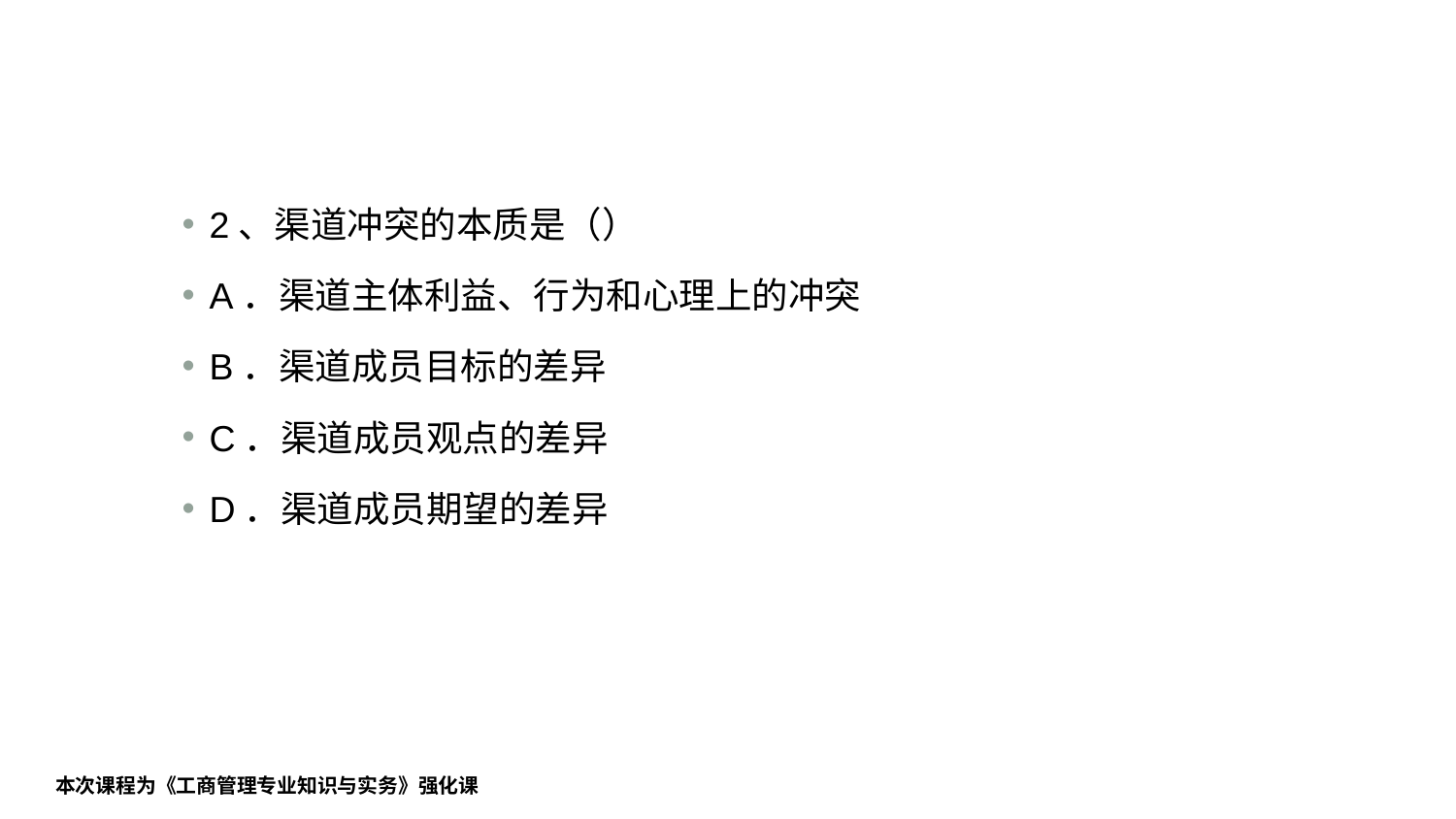

#
2、渠道冲突的本质是（）
A．渠道主体利益、行为和心理上的冲突
B．渠道成员目标的差异
C．渠道成员观点的差异
D．渠道成员期望的差异